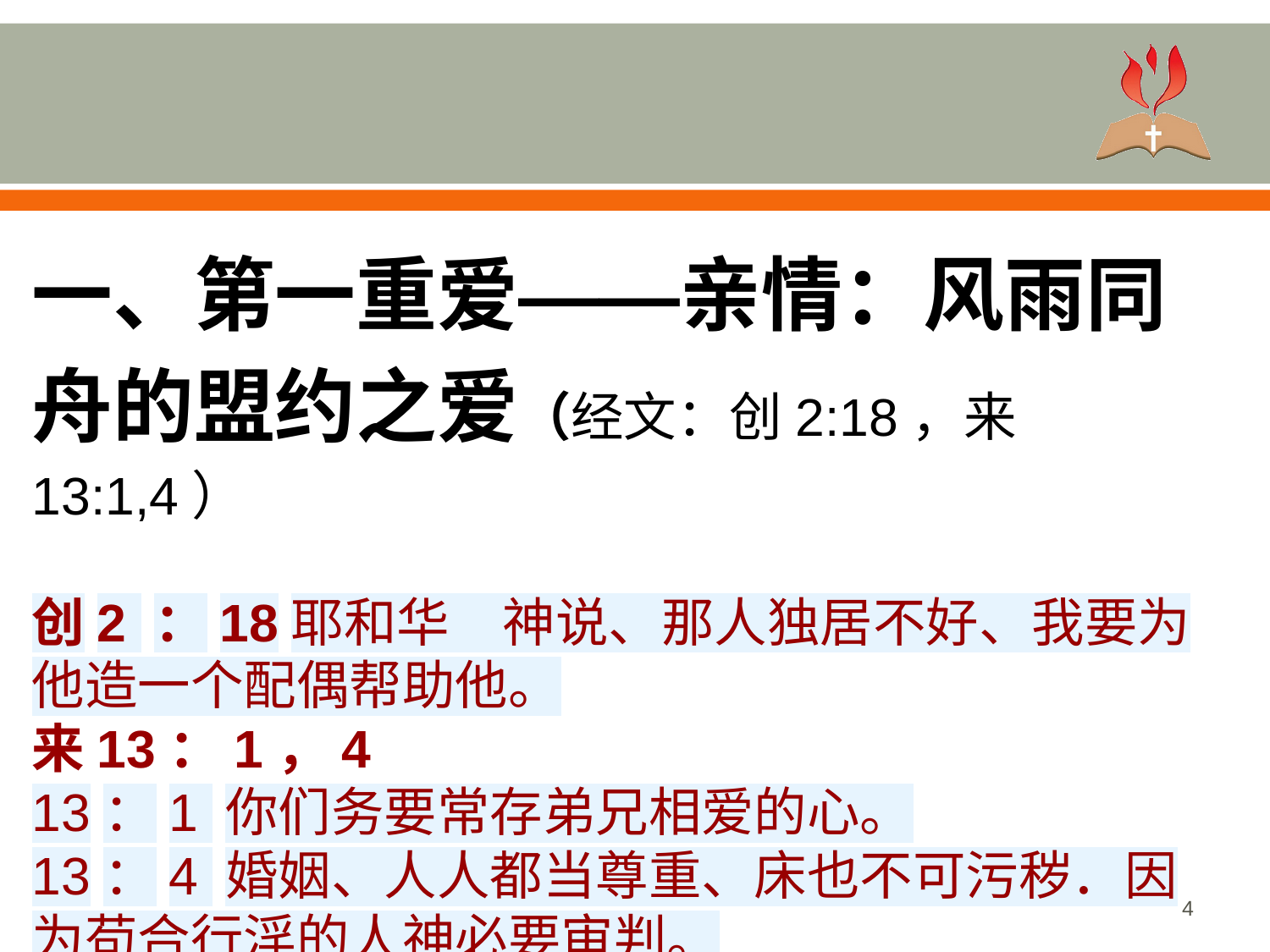

#
一、第一重爱——亲情：风雨同舟的盟约之爱（经文：创2:18，来13:1,4）

创2 ：18耶和华　神说、那人独居不好、我要为他造一个配偶帮助他。
来13：1，4
13：1 你们务要常存弟兄相爱的心。
13：4 婚姻、人人都当尊重、床也不可污秽．因为苟合行淫的人神必要审判。

4